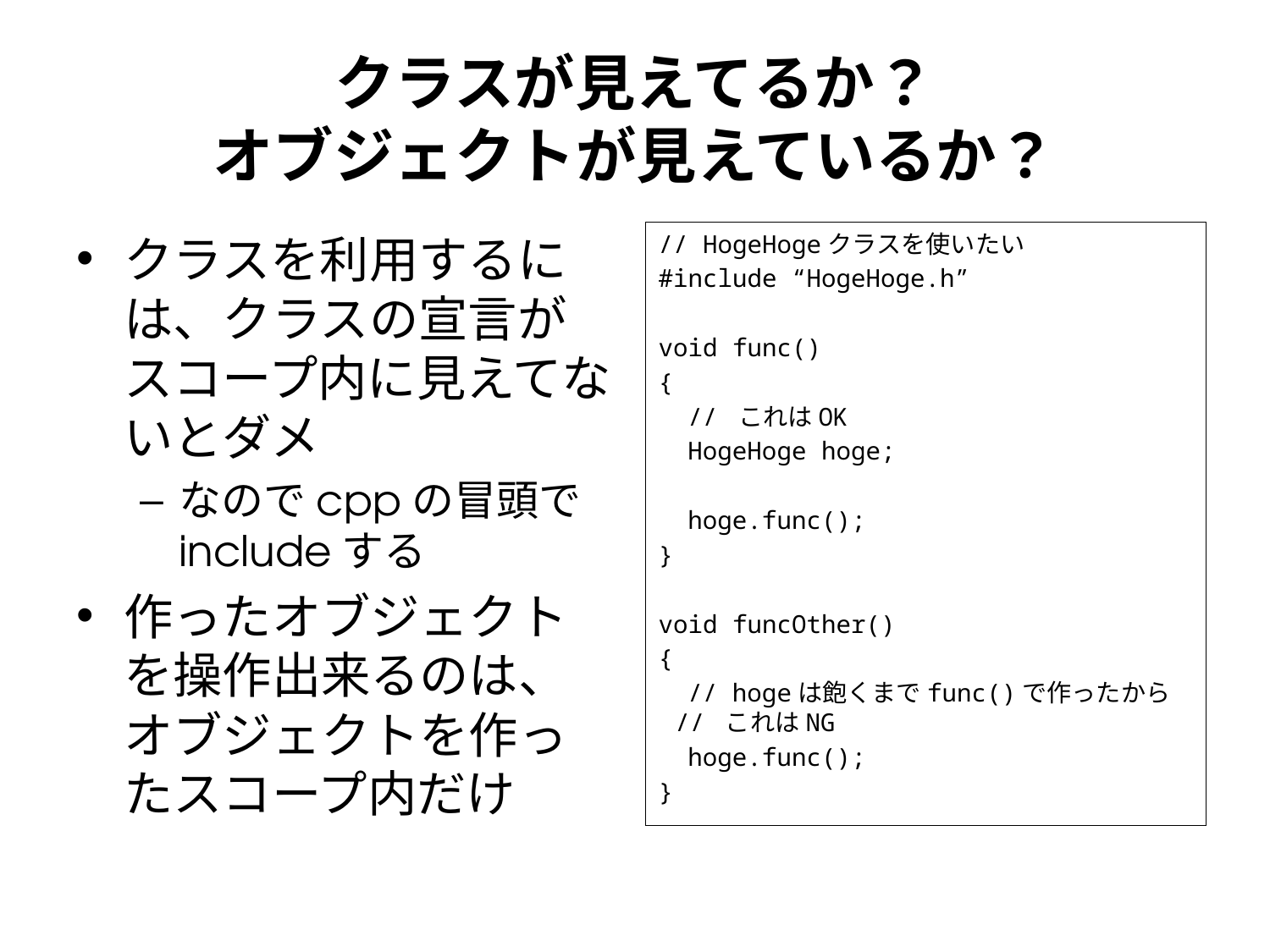

# クラスが見えてるか？ オブジェクトが見えているか？
クラスを利用するには、クラスの宣言が
スコープ内に見えてないとダメ
なのでcppの冒頭でincludeする
作ったオブジェクトを操作出来るのは、オブジェクトを作ったスコープ内だけ
// HogeHogeクラスを使いたい
#include “HogeHoge.h”

void func()
{
  // これはOK
  HogeHoge hoge;

  hoge.func();
}

void funcOther()
{
  // hogeは飽くまでfunc()で作ったから
  // これはNG
  hoge.func();
}